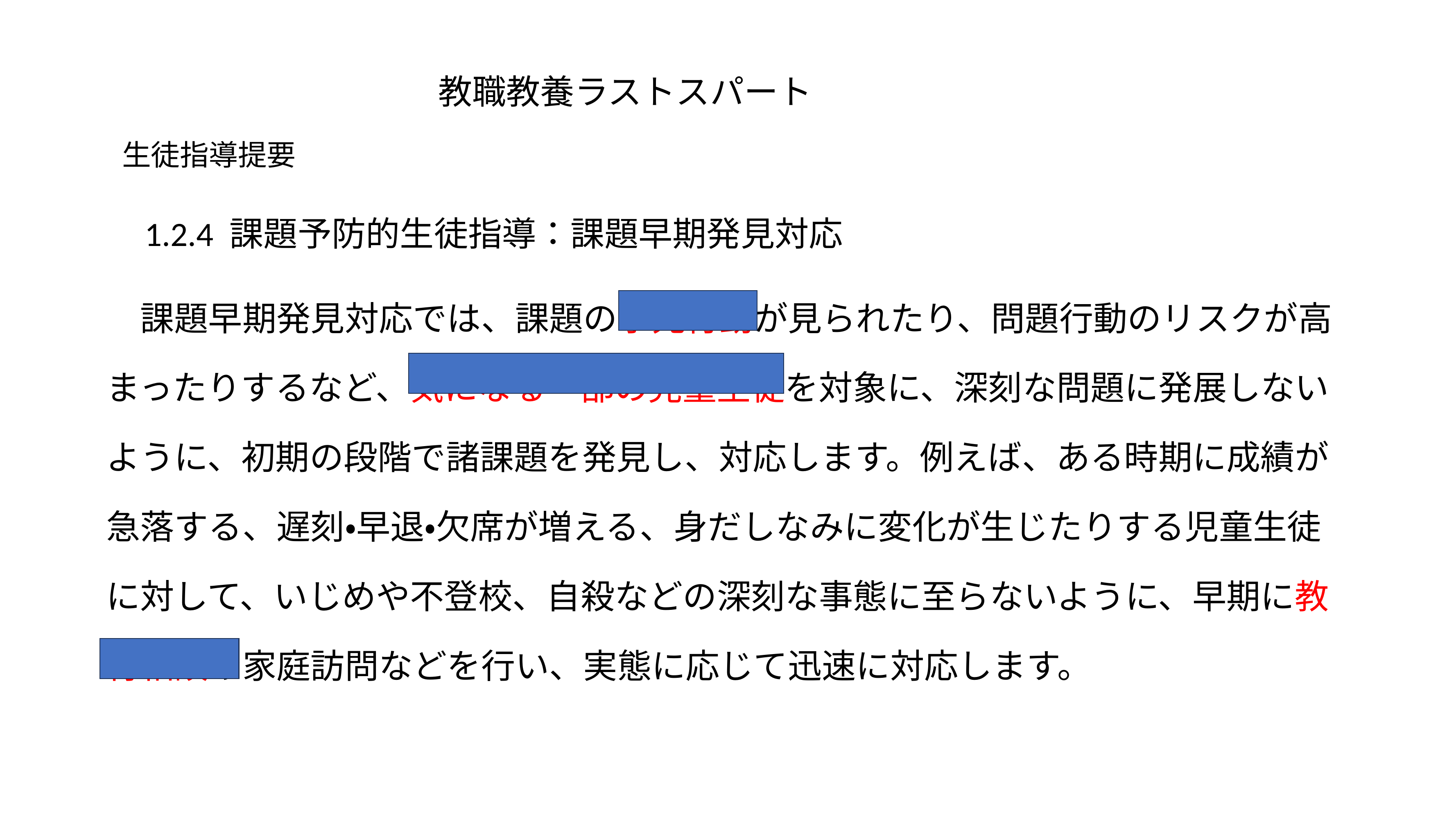

# 教職教養ラストスパート
生徒指導提要
     1.2.4 課題予防的生徒指導：課題早期発見対応
　課題早期発見対応では、課題の予兆行動が見られたり、問題行動のリスクが高まったりするなど、気になる一部の児童生徒を対象に、深刻な問題に発展しないように、初期の段階で諸課題を発見し、対応します。例えば、ある時期に成績が急落する、遅刻・早退・欠席が増える、身だしなみに変化が生じたりする児童生徒に対して、いじめや不登校、自殺などの深刻な事態に至らないように、早期に教育相談や家庭訪問などを行い、実態に応じて迅速に対応します。